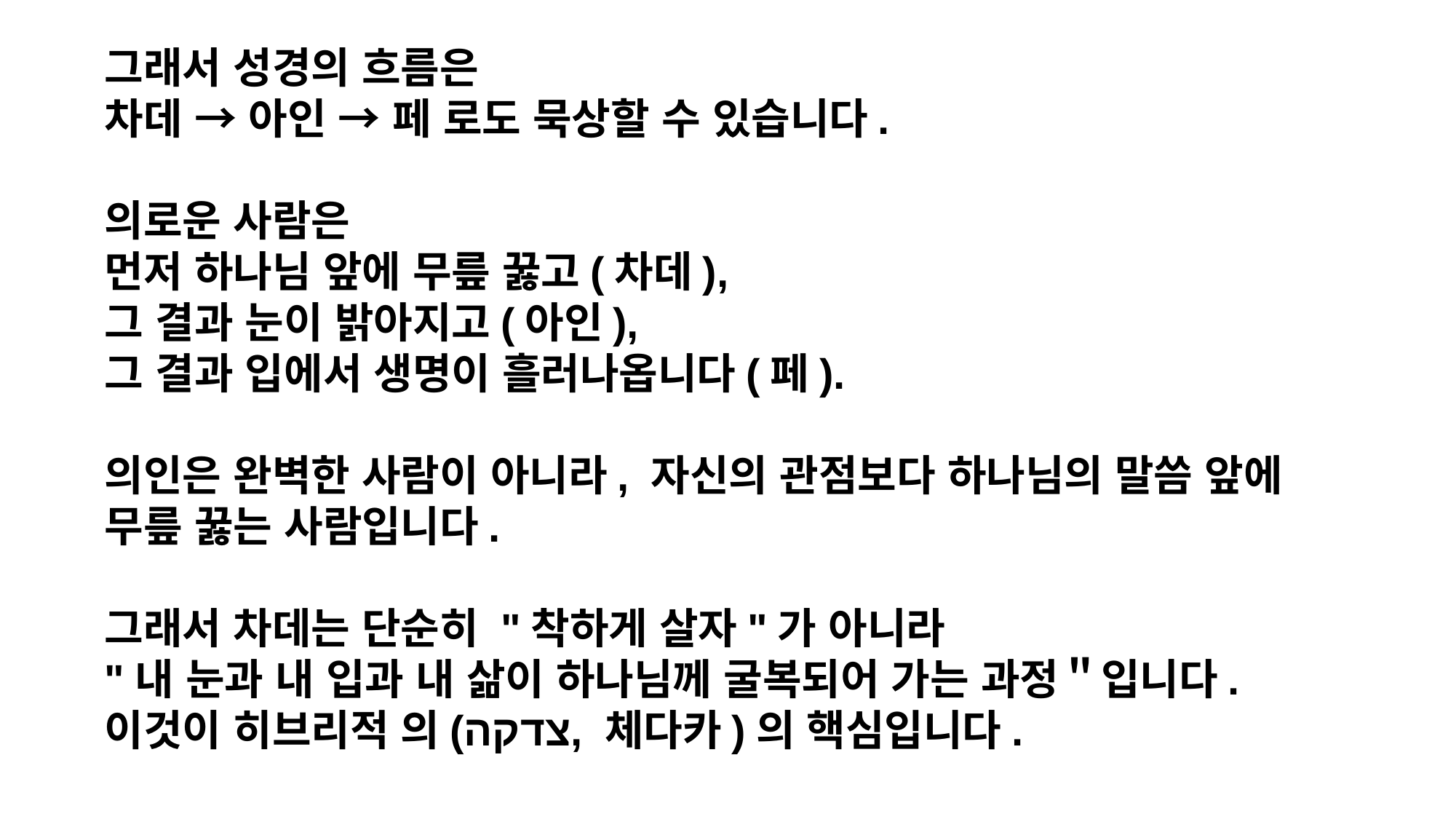

그래서 성경의 흐름은
차데 → 아인 → 페 로도 묵상할 수 있습니다.

의로운 사람은
먼저 하나님 앞에 무릎 꿇고(차데),
그 결과 눈이 밝아지고(아인),
그 결과 입에서 생명이 흘러나옵니다(페).

의인은 완벽한 사람이 아니라, 자신의 관점보다 하나님의 말씀 앞에 무릎 꿇는 사람입니다.

그래서 차데는 단순히 "착하게 살자"가 아니라
"내 눈과 내 입과 내 삶이 하나님께 굴복되어 가는 과정＂입니다.
이것이 히브리적 의(צדקה, 체다카)의 핵심입니다.